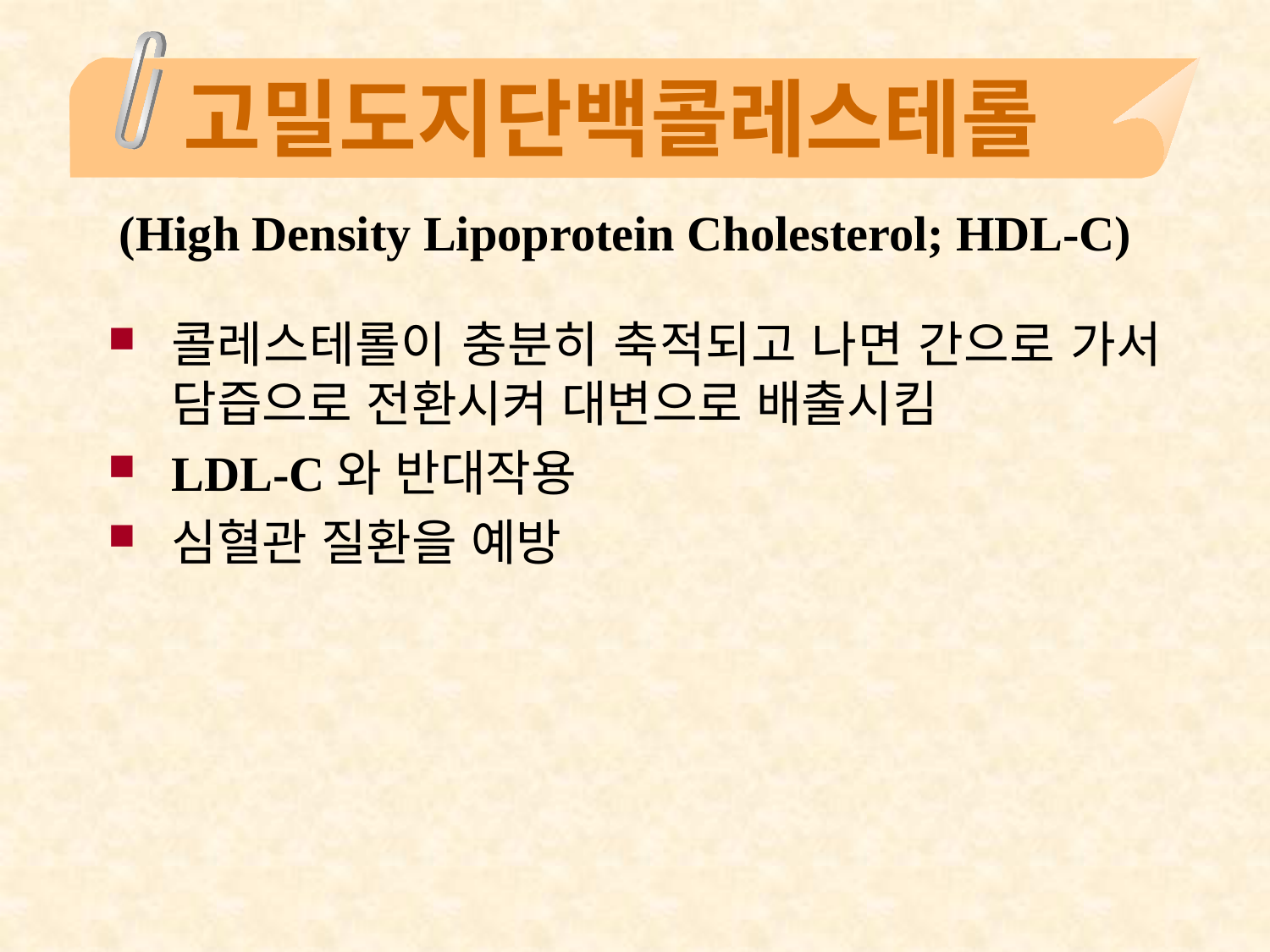

고밀도지단백콜레스테롤
(High Density Lipoprotein Cholesterol; HDL-C)
콜레스테롤이 충분히 축적되고 나면 간으로 가서 담즙으로 전환시켜 대변으로 배출시킴
LDL-C와 반대작용
심혈관 질환을 예방